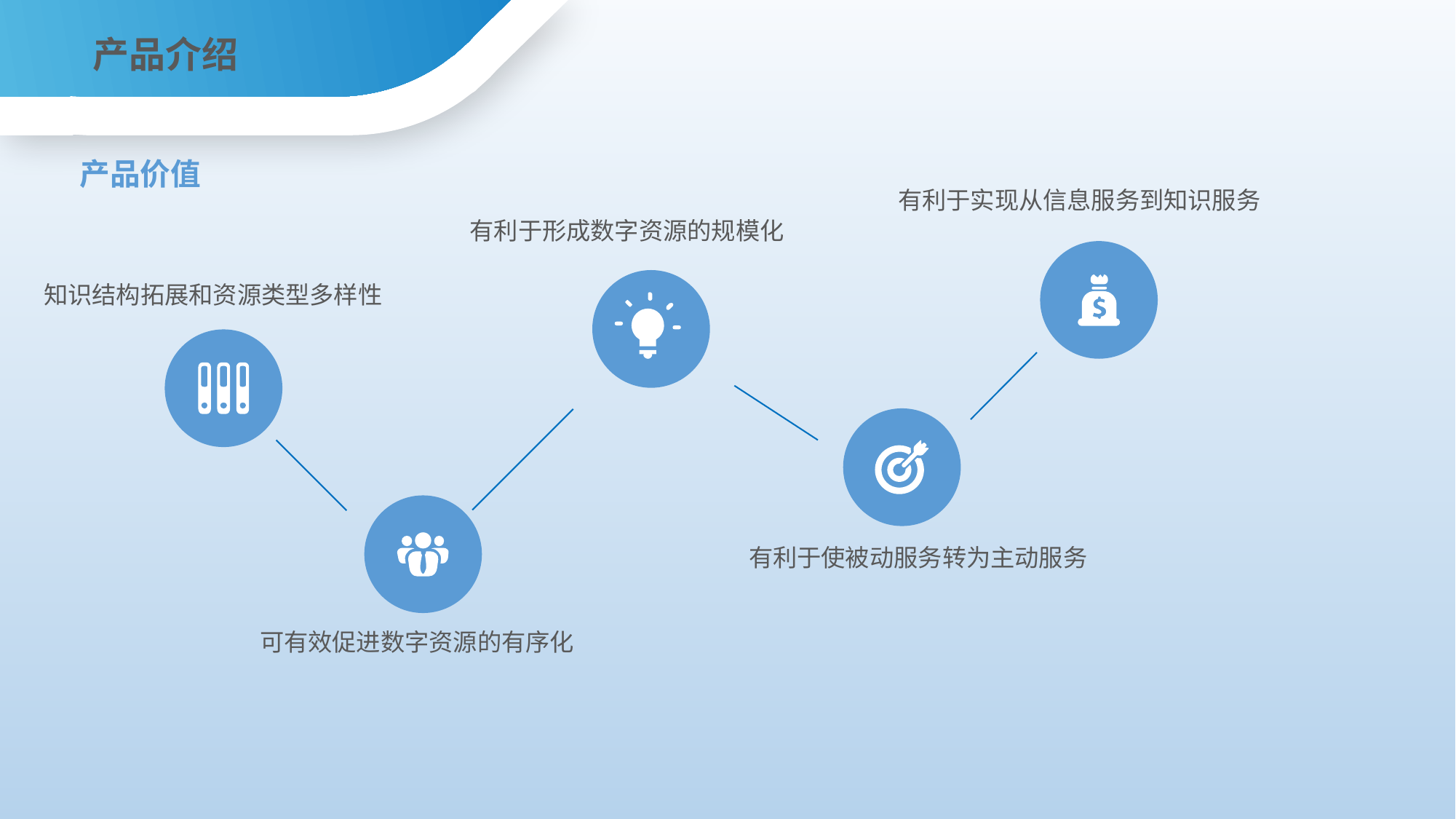

产品介绍
产品价值

有利于实现从信息服务到知识服务
有利于形成数字资源的规模化

知识结构拓展和资源类型多样性

有利于使被动服务转为主动服务
可有效促进数字资源的有序化